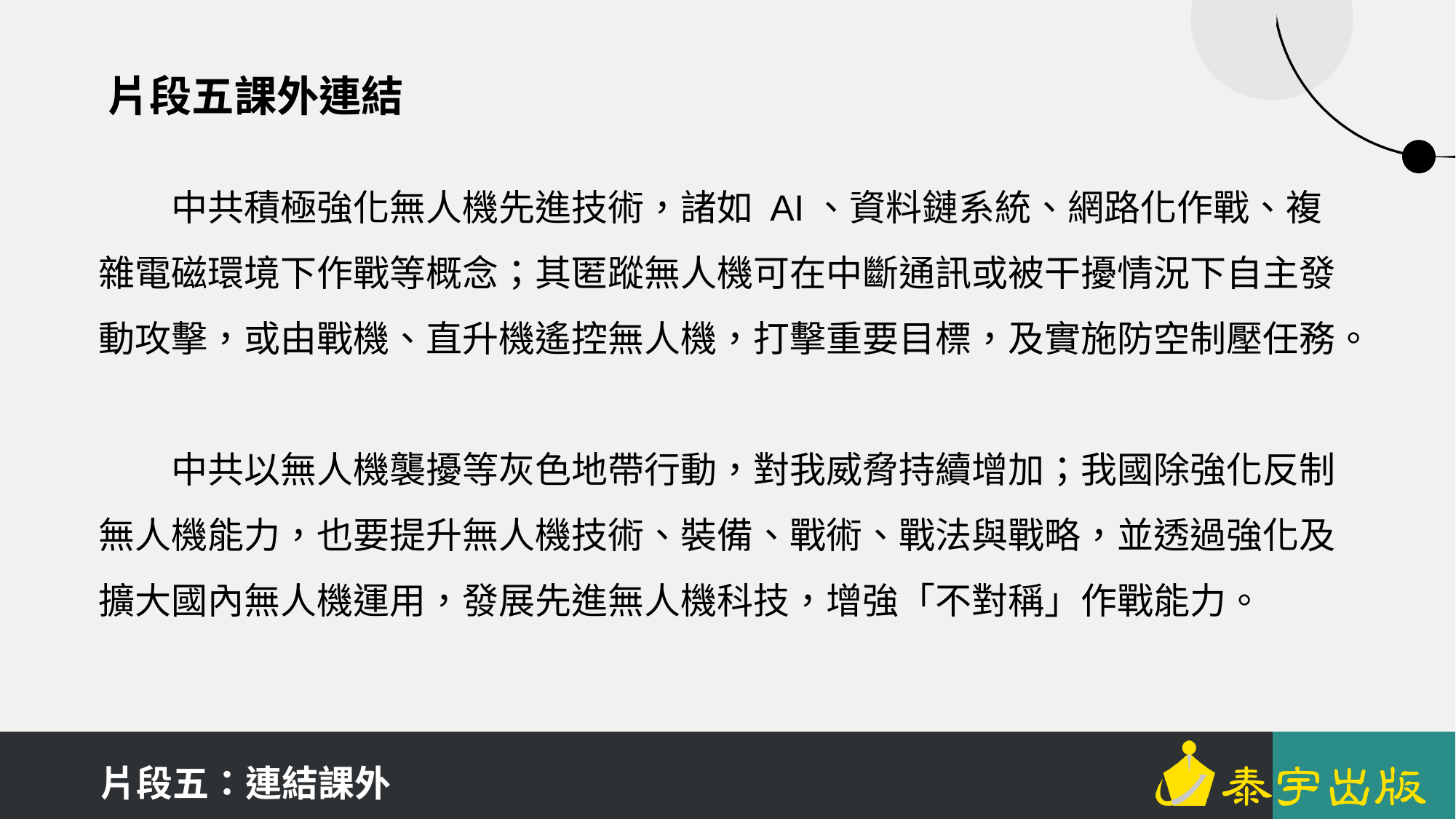

片段五課外連結
　　中共積極強化無人機先進技術，諸如 AI、資料鏈系統、網路化作戰、複雜電磁環境下作戰等概念；其匿蹤無人機可在中斷通訊或被干擾情況下自主發動攻擊，或由戰機、直升機遙控無人機，打擊重要目標，及實施防空制壓任務。

　　中共以無人機襲擾等灰色地帶行動，對我威脅持續增加；我國除強化反制無人機能力，也要提升無人機技術、裝備、戰術、戰法與戰略，並透過強化及擴大國內無人機運用，發展先進無人機科技，增強「不對稱」作戰能力。
片段五：連結課外